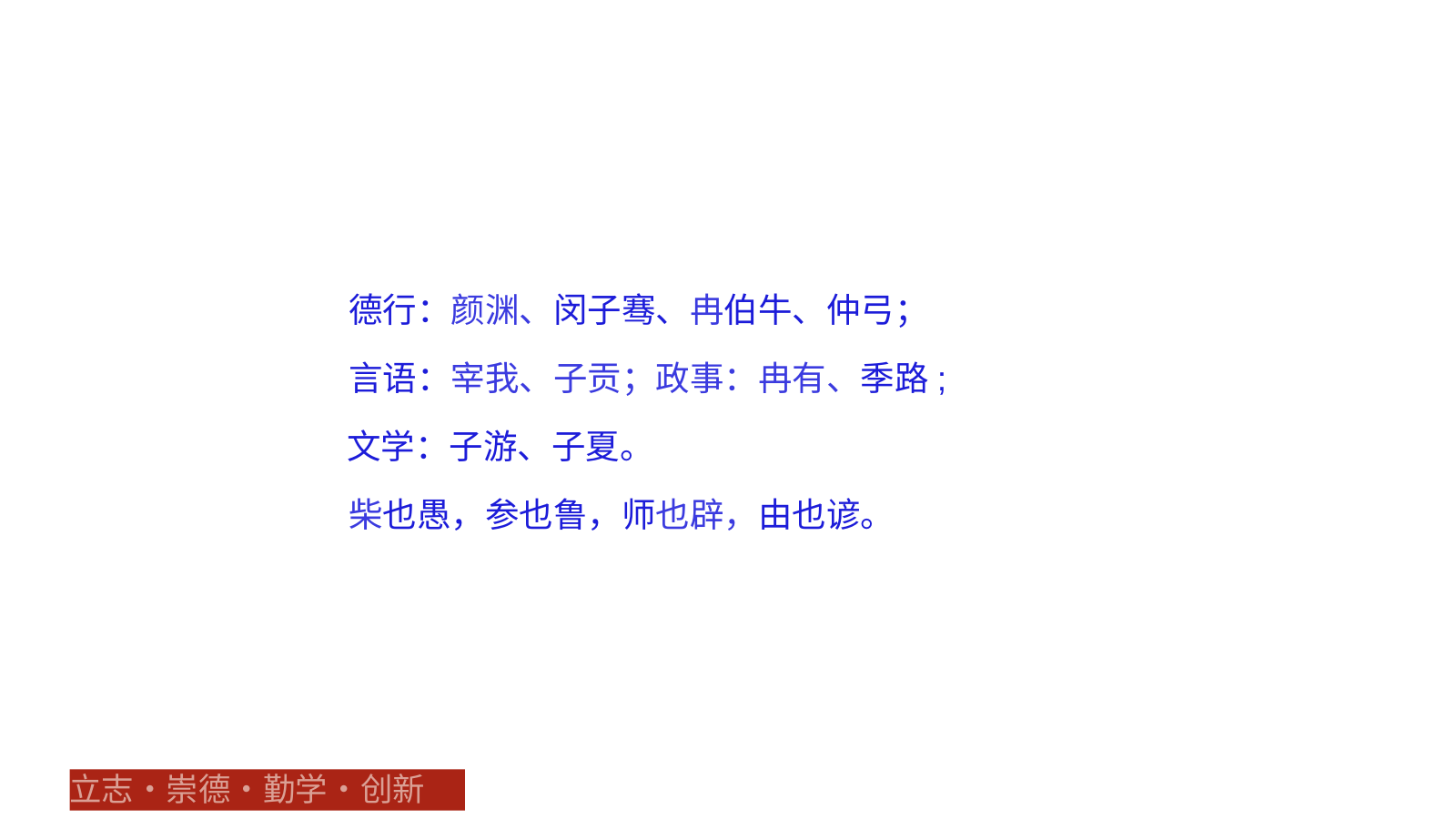

德行：颜渊、闵子骞、冉伯牛、仲弓；
言语：宰我、子贡；政事：冉有、季路; 文学：子游、子夏。
柴也愚，参也鲁，师也辟，由也谚。
立志•崇德•勤学•创新